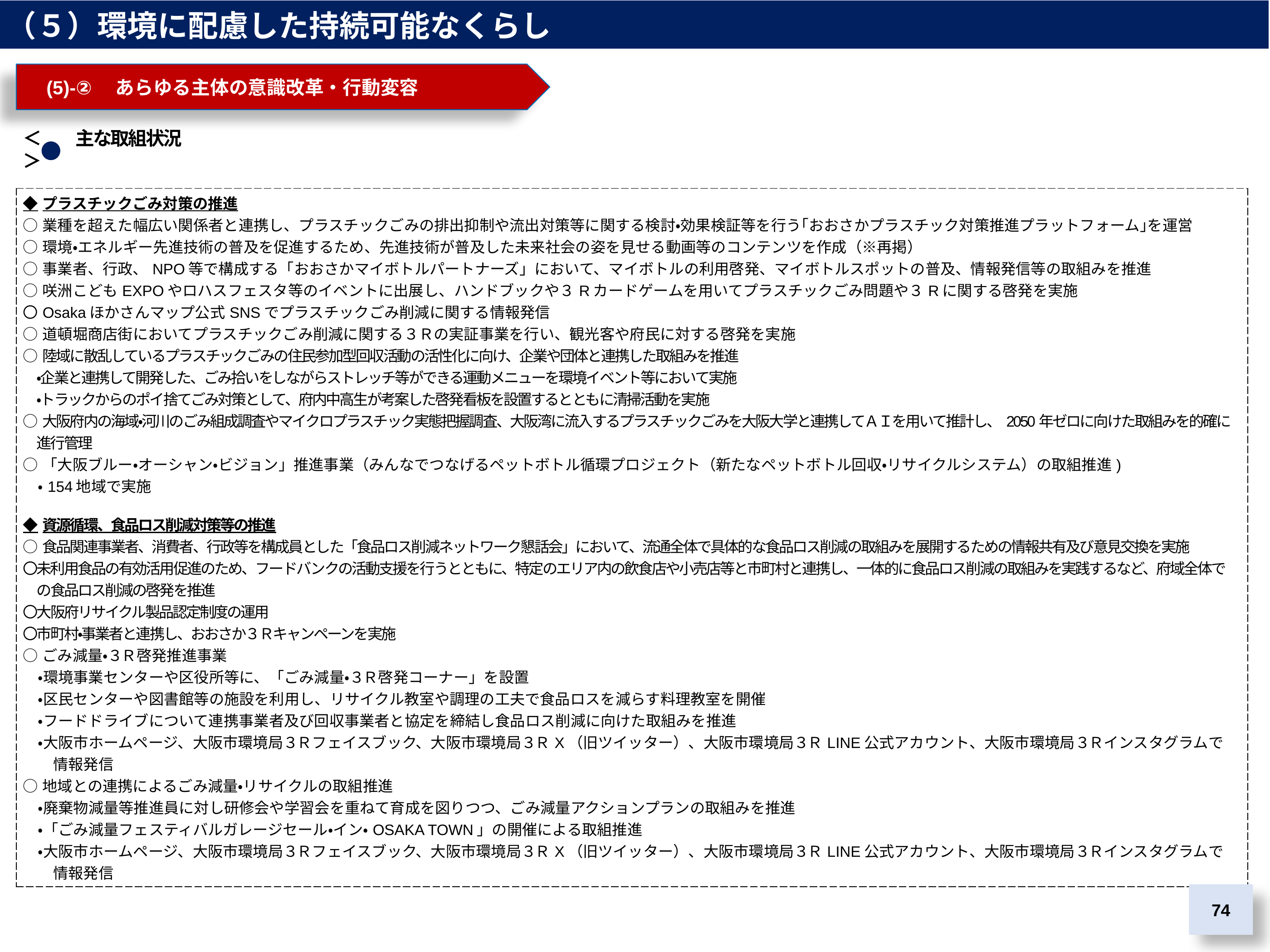

（５）環境に配慮した持続可能なくらし
　(5)-②　あらゆる主体の意識改革・行動変容
＜　　主な取組状況＞

| ◆プラスチックごみ対策の推進 ○業種を超えた幅広い関係者と連携し、プラスチックごみの排出抑制や流出対策等に関する検討・効果検証等を行う｢おおさかプラスチック対策推進プラットフォーム｣を運営 ○環境・エネルギー先進技術の普及を促進するため、先進技術が普及した未来社会の姿を見せる動画等のコンテンツを作成（※再掲） ○事業者、行政、NPO等で構成する「おおさかマイボトルパートナーズ」において、マイボトルの利用啓発、マイボトルスポットの普及、情報発信等の取組みを推進 ○咲洲こどもEXPOやロハスフェスタ等のイベントに出展し、ハンドブックや３Rカードゲームを用いてプラスチックごみ問題や３Rに関する啓発を実施 〇Osakaほかさんマップ公式SNSでプラスチックごみ削減に関する情報発信 ○道頓堀商店街においてプラスチックごみ削減に関する３Ｒの実証事業を行い、観光客や府民に対する啓発を実施 ○陸域に散乱しているプラスチックごみの住民参加型回収活動の活性化に向け、企業や団体と連携した取組みを推進 　・企業と連携して開発した、ごみ拾いをしながらストレッチ等ができる運動メニューを環境イベント等において実施 　・トラックからのポイ捨てごみ対策として、府内中高生が考案した啓発看板を設置するとともに清掃活動を実施 ○大阪府内の海域・河川のごみ組成調査やマイクロプラスチック実態把握調査、大阪湾に流入するプラスチックごみを大阪大学と連携してＡＩを用いて推計し、2050年ゼロに向けた取組みを的確に 　進行管理 ○「大阪ブルー・オーシャン・ビジョン」推進事業（みんなでつなげるペットボトル循環プロジェクト（新たなペットボトル回収・リサイクルシステム）の取組推進) 　・154地域で実施 ◆資源循環、食品ロス削減対策等の推進 ○食品関連事業者、消費者、行政等を構成員とした「食品ロス削減ネットワーク懇話会」において、流通全体で具体的な食品ロス削減の取組みを展開するための情報共有及び意見交換を実施 〇未利用食品の有効活用促進のため、フードバンクの活動支援を行うとともに、特定のエリア内の飲食店や小売店等と市町村と連携し、一体的に食品ロス削減の取組みを実践するなど、府域全体で 　の食品ロス削減の啓発を推進 〇大阪府リサイクル製品認定制度の運用 〇市町村・事業者と連携し、おおさか３Ｒキャンペーンを実施 ○ごみ減量・３Ｒ啓発推進事業 　・環境事業センターや区役所等に、「ごみ減量・３Ｒ啓発コーナー」を設置　 　・区民センターや図書館等の施設を利用し、リサイクル教室や調理の工夫で食品ロスを減らす料理教室を開催 　・フードドライブについて連携事業者及び回収事業者と協定を締結し食品ロス削減に向けた取組みを推進 　・大阪市ホームページ、大阪市環境局３Ｒフェイスブック、大阪市環境局３ＲX（旧ツイッター）、大阪市環境局３ＲLINE公式アカウント、大阪市環境局３Ｒインスタグラムで 　　情報発信 ○地域との連携によるごみ減量・リサイクルの取組推進 　・廃棄物減量等推進員に対し研修会や学習会を重ねて育成を図りつつ、ごみ減量アクションプランの取組みを推進 　・「ごみ減量フェスティバルガレージセール・イン・OSAKA TOWN」の開催による取組推進 　・大阪市ホームページ、大阪市環境局３Ｒフェイスブック、大阪市環境局３ＲX（旧ツイッター）、大阪市環境局３ＲLINE公式アカウント、大阪市環境局３Ｒインスタグラムで 　　情報発信 |
| --- |
74